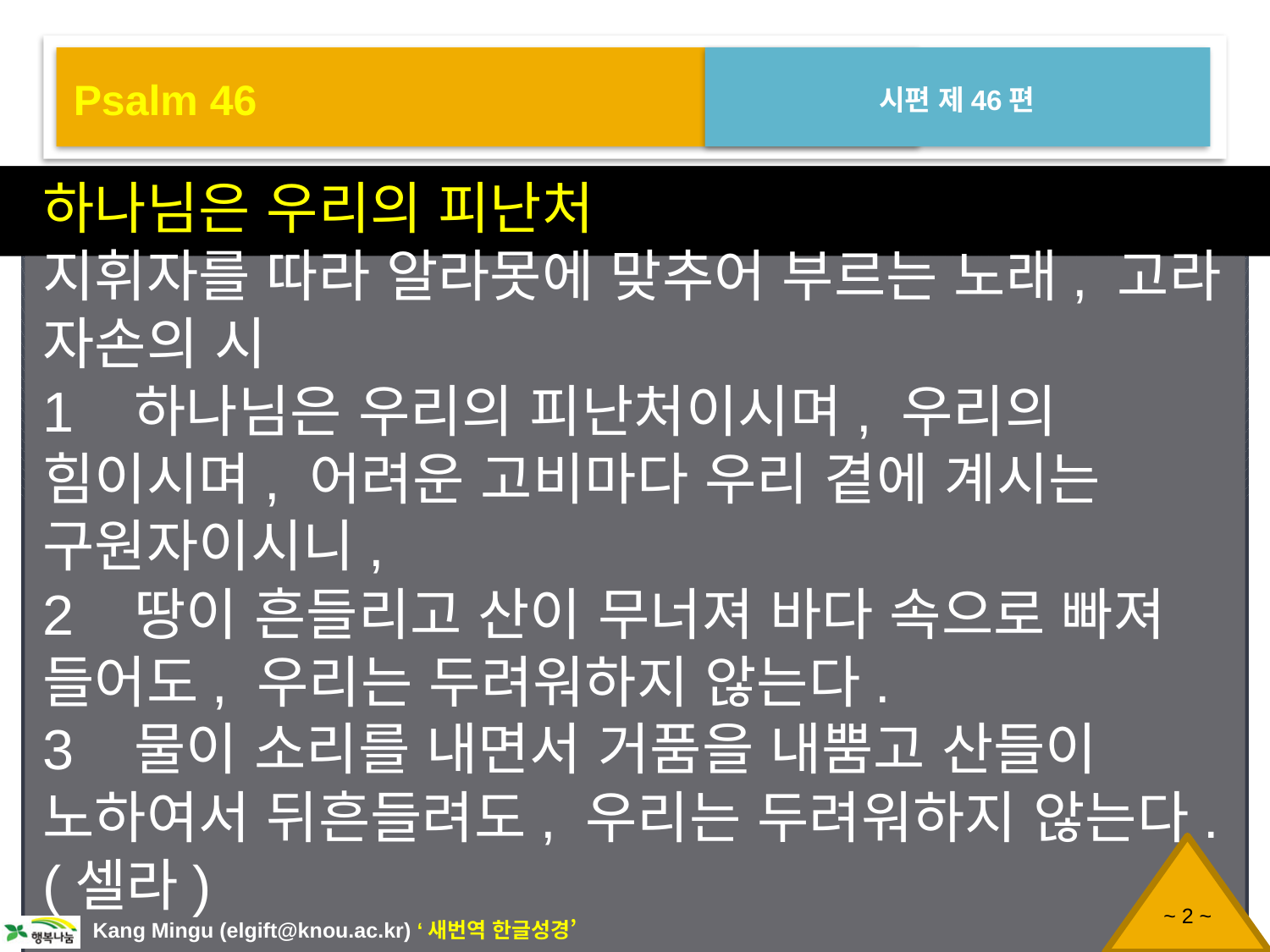

Psalm 46
시편 제46편
하나님은 우리의 피난처
지휘자를 따라 알라못에 맞추어 부르는 노래, 고라 자손의 시
1   하나님은 우리의 피난처이시며, 우리의 힘이시며, 어려운 고비마다 우리 곁에 계시는 구원자이시니,
2   땅이 흔들리고 산이 무너져 바다 속으로 빠져 들어도, 우리는 두려워하지 않는다.
3   물이 소리를 내면서 거품을 내뿜고 산들이 노하여서 뒤흔들려도, 우리는 두려워하지 않는다. (셀라)